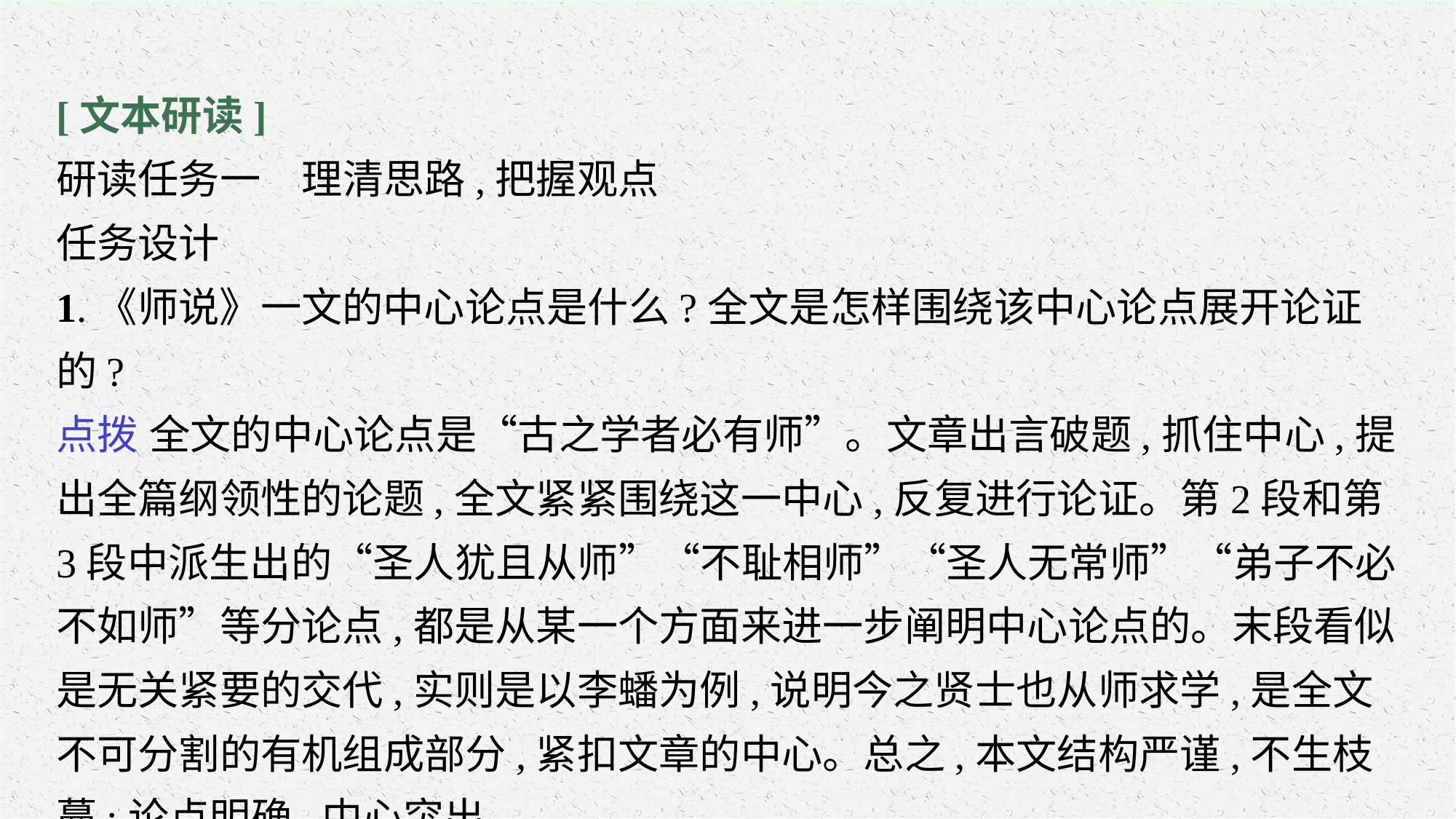

[文本研读]
研读任务一　理清思路,把握观点
任务设计
1.《师说》一文的中心论点是什么?全文是怎样围绕该中心论点展开论证的?
点拨 全文的中心论点是“古之学者必有师”。文章出言破题,抓住中心,提出全篇纲领性的论题,全文紧紧围绕这一中心,反复进行论证。第2段和第3段中派生出的“圣人犹且从师”“不耻相师”“圣人无常师”“弟子不必不如师”等分论点,都是从某一个方面来进一步阐明中心论点的。末段看似是无关紧要的交代,实则是以李蟠为例,说明今之贤士也从师求学,是全文不可分割的有机组成部分,紧扣文章的中心。总之,本文结构严谨,不生枝蔓;论点明确,中心突出。